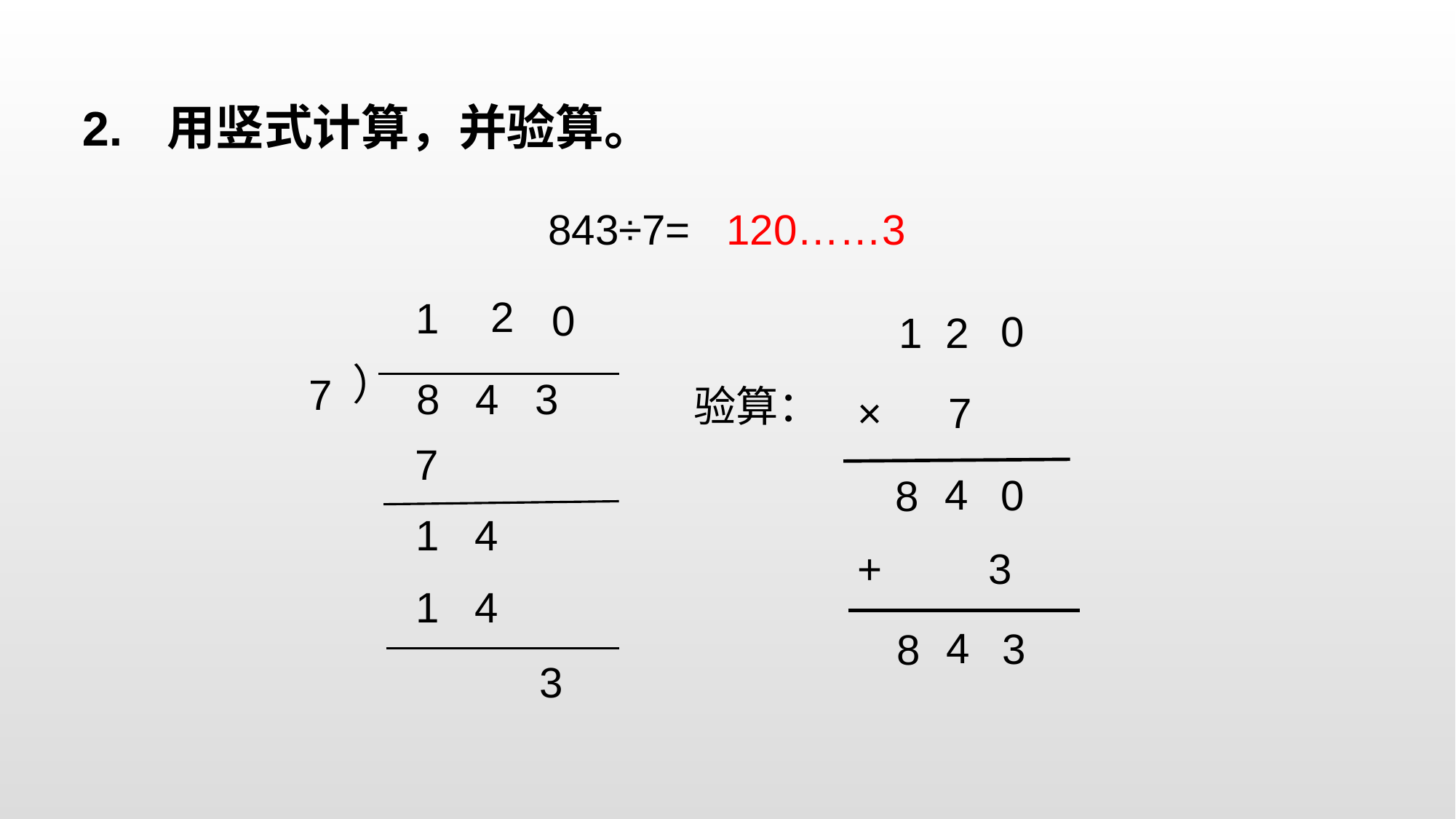

用竖式计算，并验算。
2.
120……3
843÷7=
2
1
0
）
7
8   4   3
7
1   4
1   4
3
0
1  2
×
7

验算：
4
0
8
+         3
4
3
8